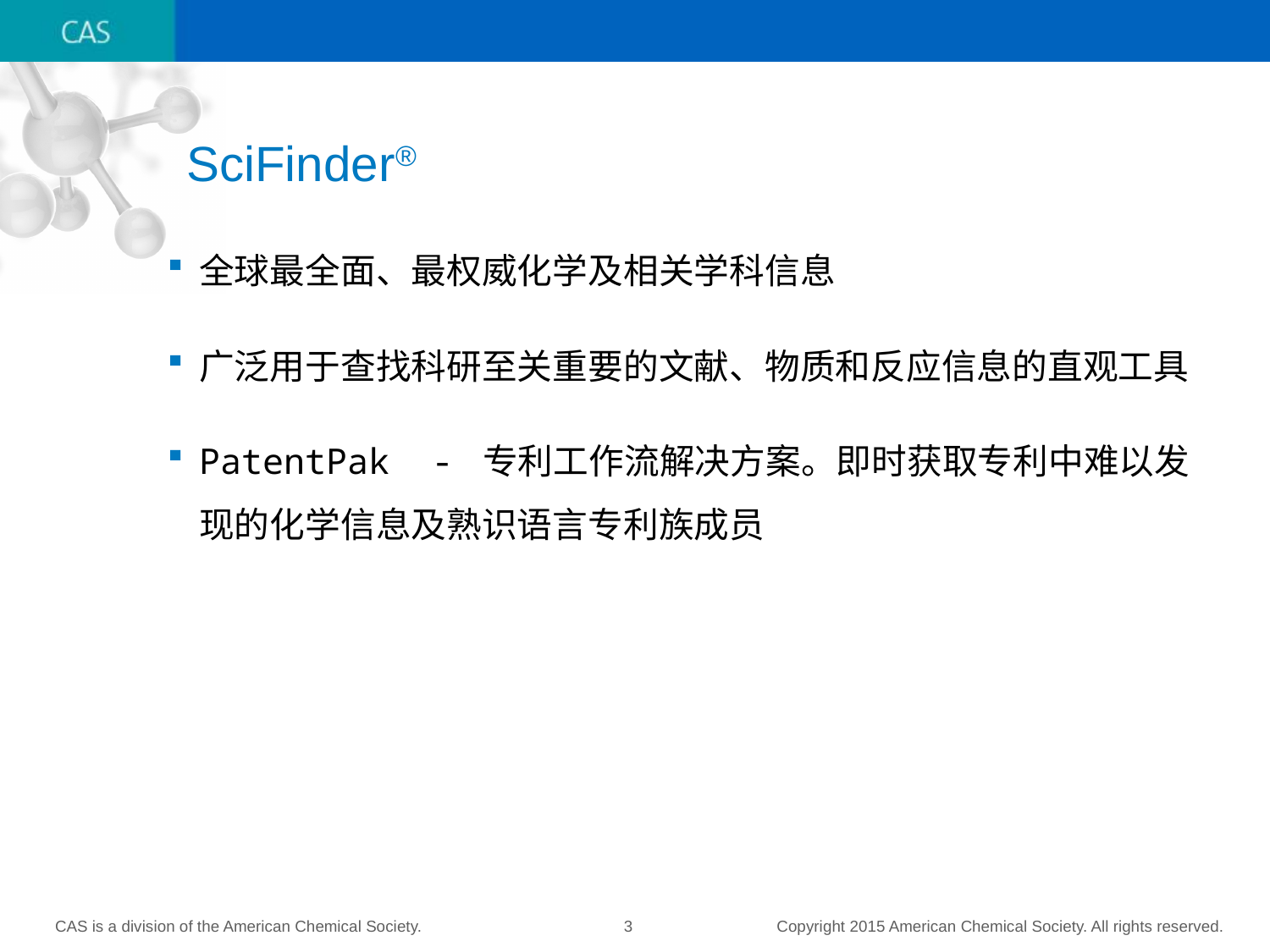

# SciFinder®
全球最全面、最权威化学及相关学科信息
广泛用于查找科研至关重要的文献、物质和反应信息的直观工具
PatentPak  - 专利工作流解决方案。即时获取专利中难以发现的化学信息及熟识语言专利族成员
CAS is a division of the American Chemical Society.                                                                                Copyright 2015 American Chemical Society. All rights reserved.
3